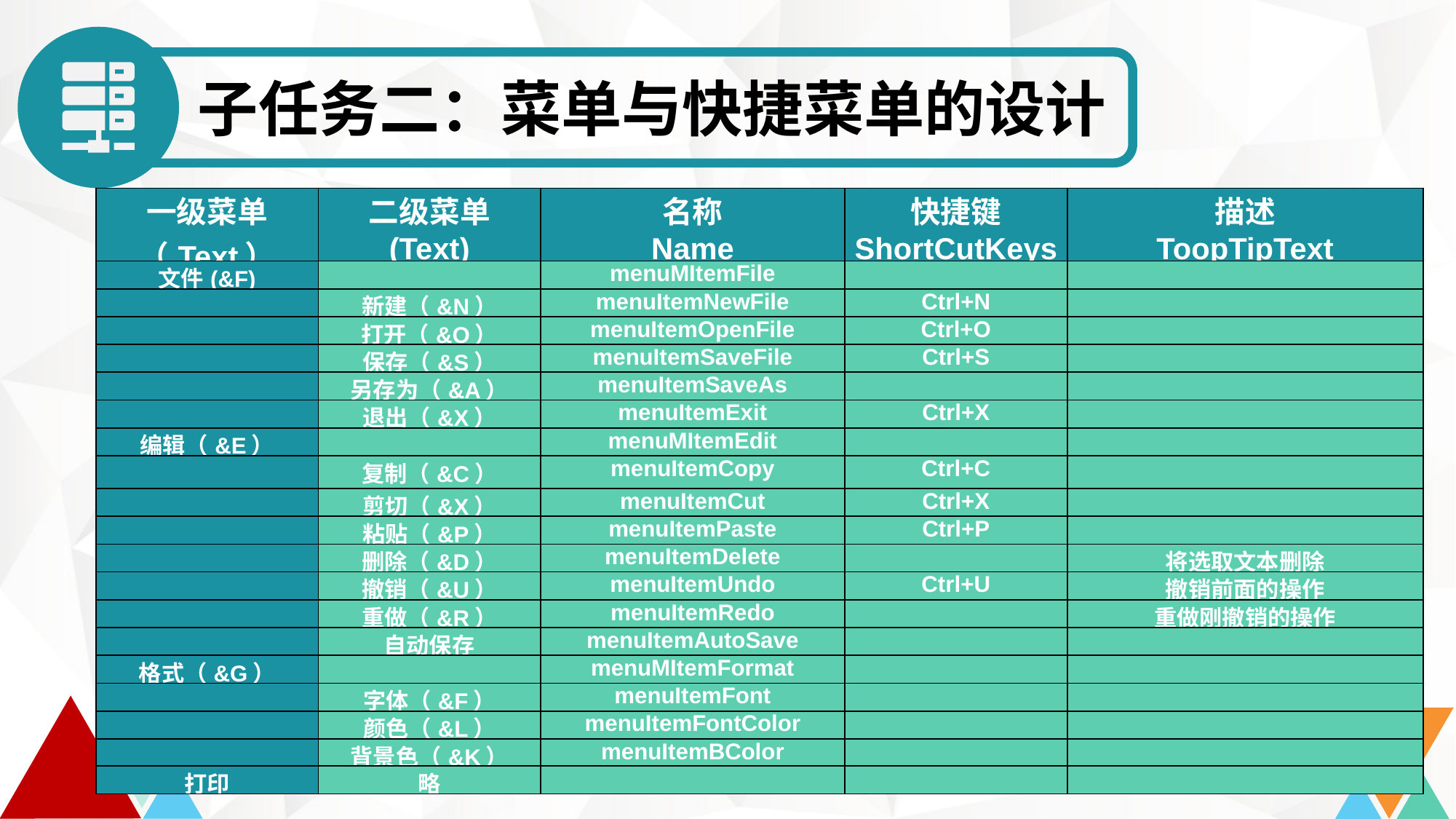

子任务二：菜单与快捷菜单的设计
| 一级菜单（Text） | 二级菜单 (Text) | 名称 Name | 快捷键 ShortCutKeys | 描述 ToopTipText |
| --- | --- | --- | --- | --- |
| 文件(&F) |  | menuMItemFile |  |  |
|  | 新建（&N） | menuItemNewFile | Ctrl+N |  |
|  | 打开（&O） | menuItemOpenFile | Ctrl+O |  |
|  | 保存（&S） | menuItemSaveFile | Ctrl+S |  |
|  | 另存为（&A） | menuItemSaveAs |  |  |
|  | 退出（&X） | menuItemExit | Ctrl+X |  |
| 编辑（&E） |  | menuMItemEdit |  |  |
|  | 复制（&C） | menuItemCopy | Ctrl+C |  |
|  | 剪切（&X） | menuItemCut | Ctrl+X |  |
|  | 粘贴（&P） | menuItemPaste | Ctrl+P |  |
|  | 删除（&D） | menuItemDelete |  | 将选取文本删除 |
|  | 撤销（&U） | menuItemUndo | Ctrl+U | 撤销前面的操作 |
|  | 重做（&R） | menuItemRedo |  | 重做刚撤销的操作 |
|  | 自动保存 | menuItemAutoSave |  |  |
| 格式（&G） |  | menuMItemFormat |  |  |
|  | 字体（&F） | menuItemFont |  |  |
|  | 颜色（&L） | menuItemFontColor |  |  |
|  | 背景色（&K） | menuItemBColor |  |  |
| 打印 | 略 |  |  |  |